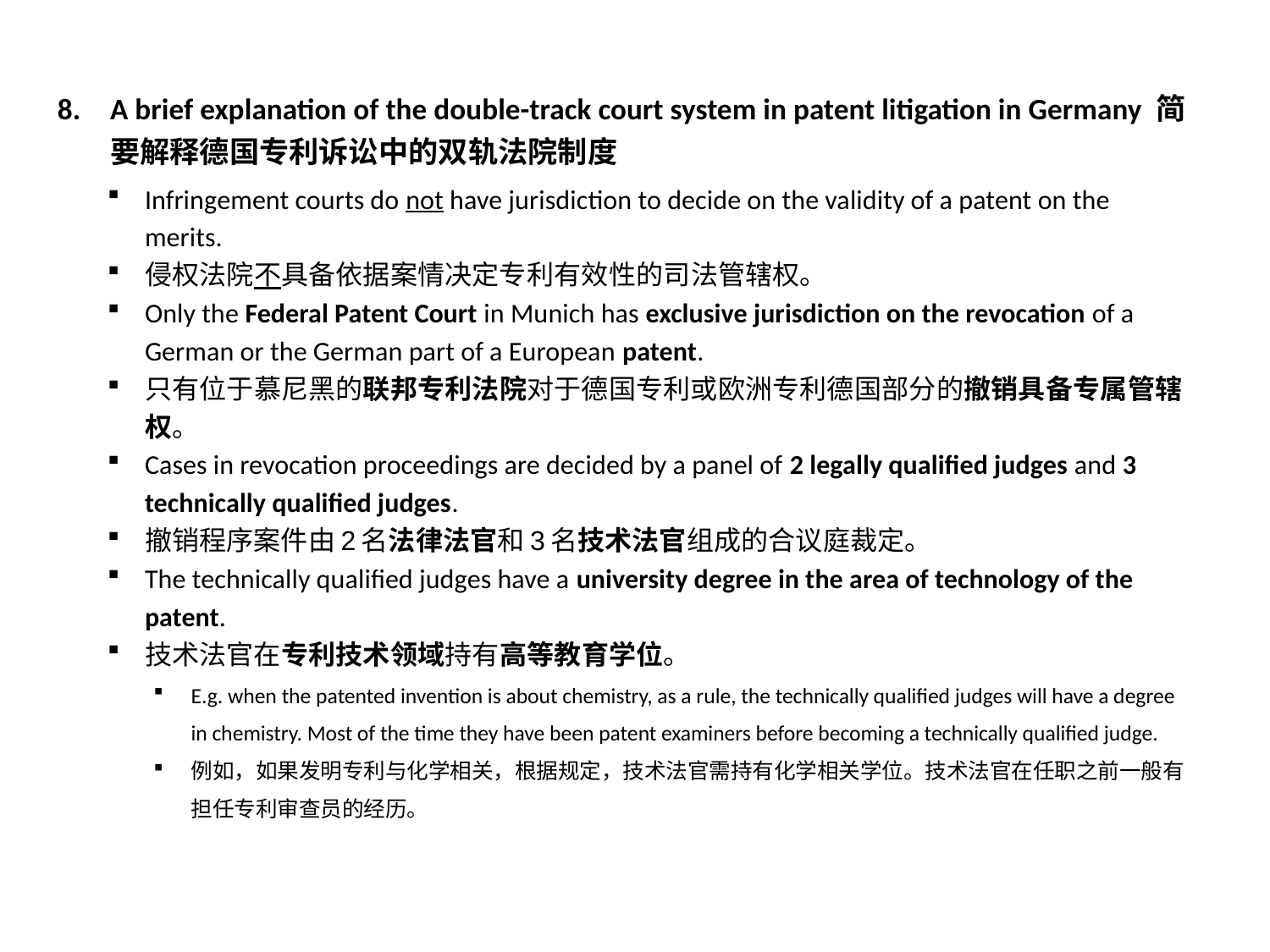

A brief explanation of the double-track court system in patent litigation in Germany 简要解释德国专利诉讼中的双轨法院制度
Infringement courts do not have jurisdiction to decide on the validity of a patent on the merits.
侵权法院不具备依据案情决定专利有效性的司法管辖权。
Only the Federal Patent Court in Munich has exclusive jurisdiction on the revocation of a German or the German part of a European patent.
只有位于慕尼黑的联邦专利法院对于德国专利或欧洲专利德国部分的撤销具备专属管辖权。
Cases in revocation proceedings are decided by a panel of 2 legally qualified judges and 3 technically qualified judges.
撤销程序案件由2名法律法官和3名技术法官组成的合议庭裁定。
The technically qualified judges have a university degree in the area of technology of the patent.
技术法官在专利技术领域持有高等教育学位。
E.g. when the patented invention is about chemistry, as a rule, the technically qualified judges will have a degree in chemistry. Most of the time they have been patent examiners before becoming a technically qualified judge.
例如，如果发明专利与化学相关，根据规定，技术法官需持有化学相关学位。技术法官在任职之前一般有担任专利审查员的经历。

17